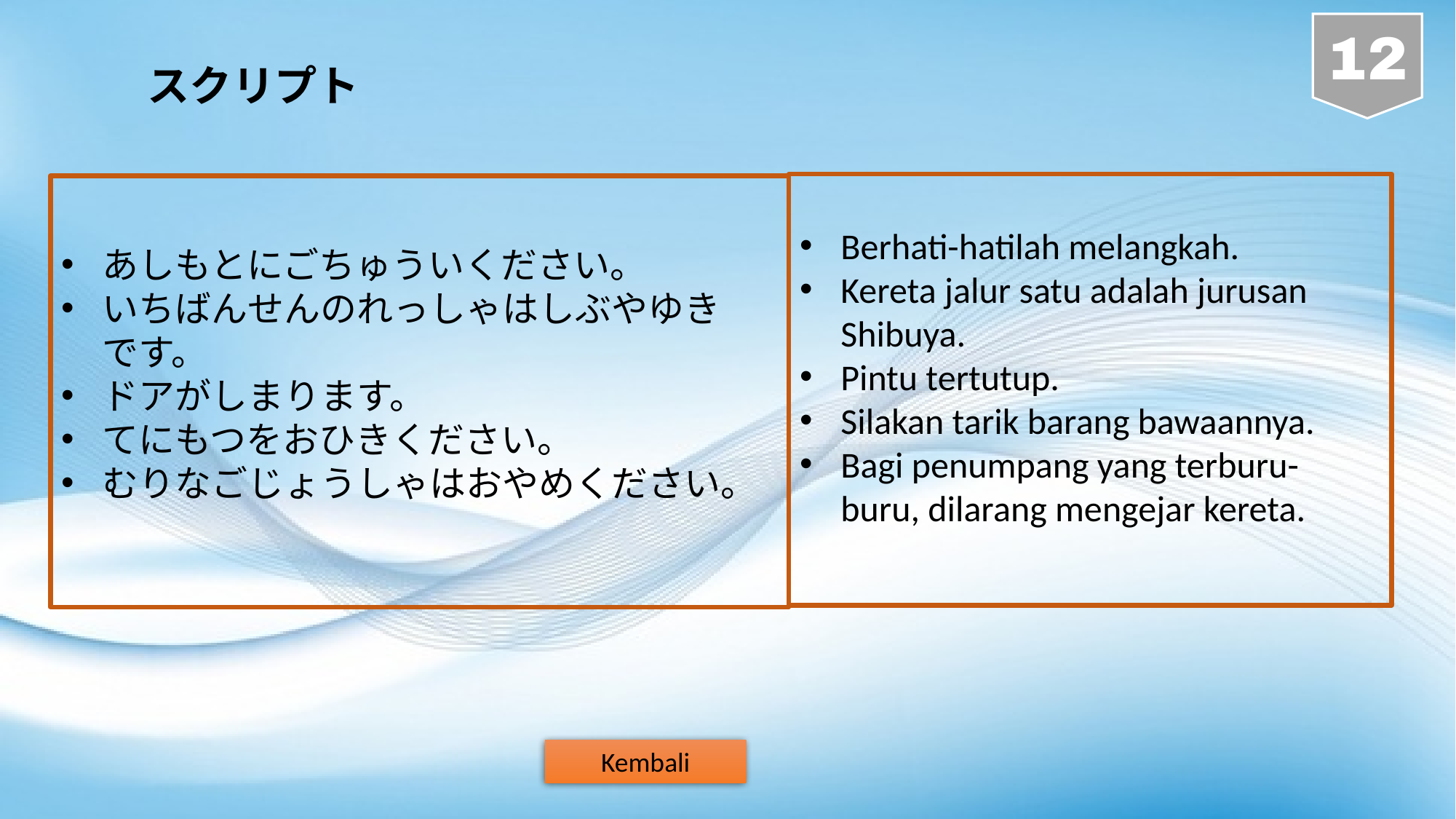

12
スクリプト

Berhati-hatilah melangkah.
Kereta jalur satu adalah jurusan Shibuya.
Pintu tertutup.
Silakan tarik barang bawaannya.
Bagi penumpang yang terburu- buru, dilarang mengejar kereta.

あしもとにごちゅういください。
いちばんせんのれっしゃはしぶやゆきです。
ドアがしまります。
てにもつをおひきください。
むりなごじょうしゃはおやめください。

Kembali